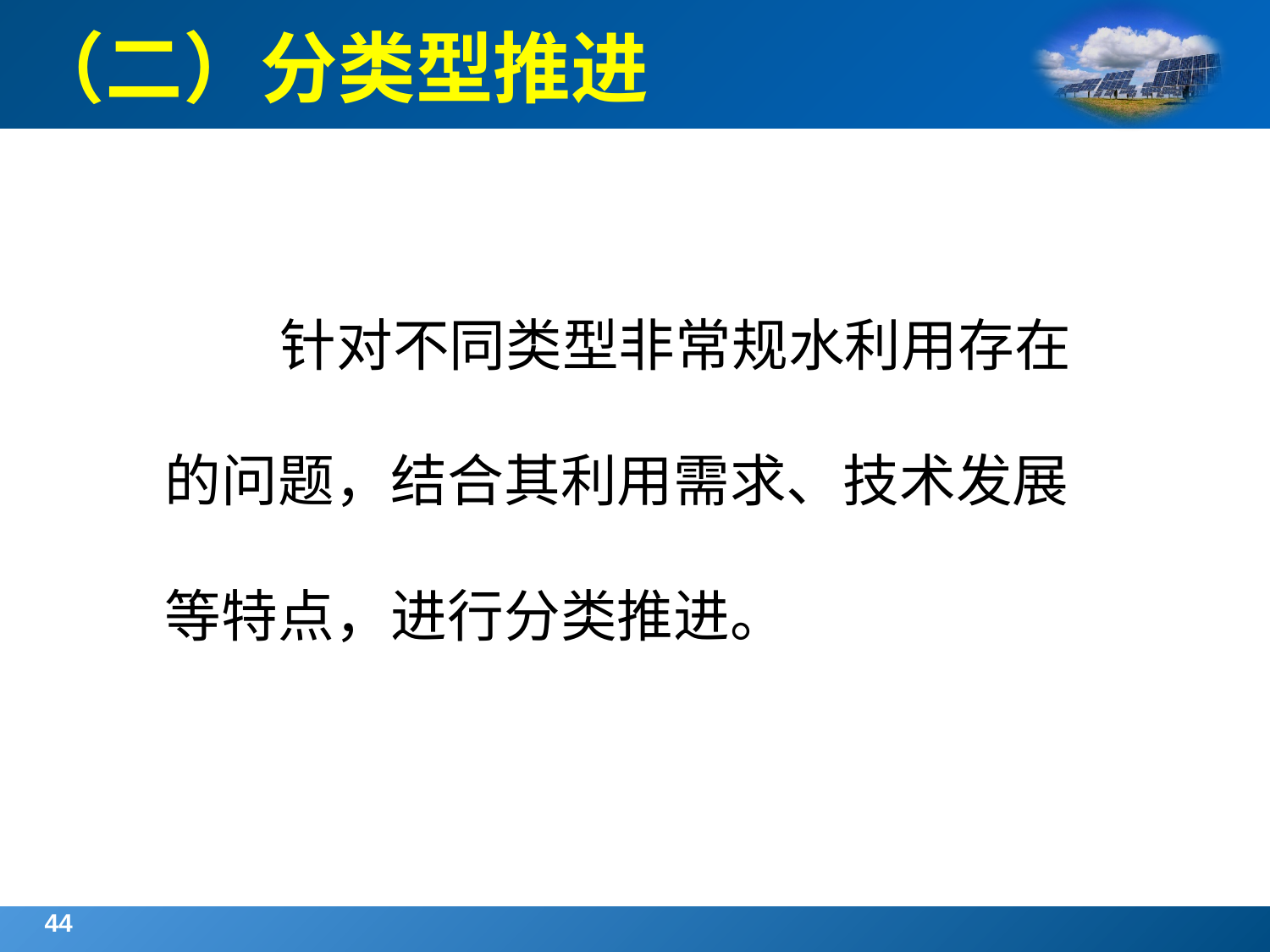

（二）分类型推进
        针对不同类型非常规水利用存在的问题，结合其利用需求、技术发展等特点，进行分类推进。